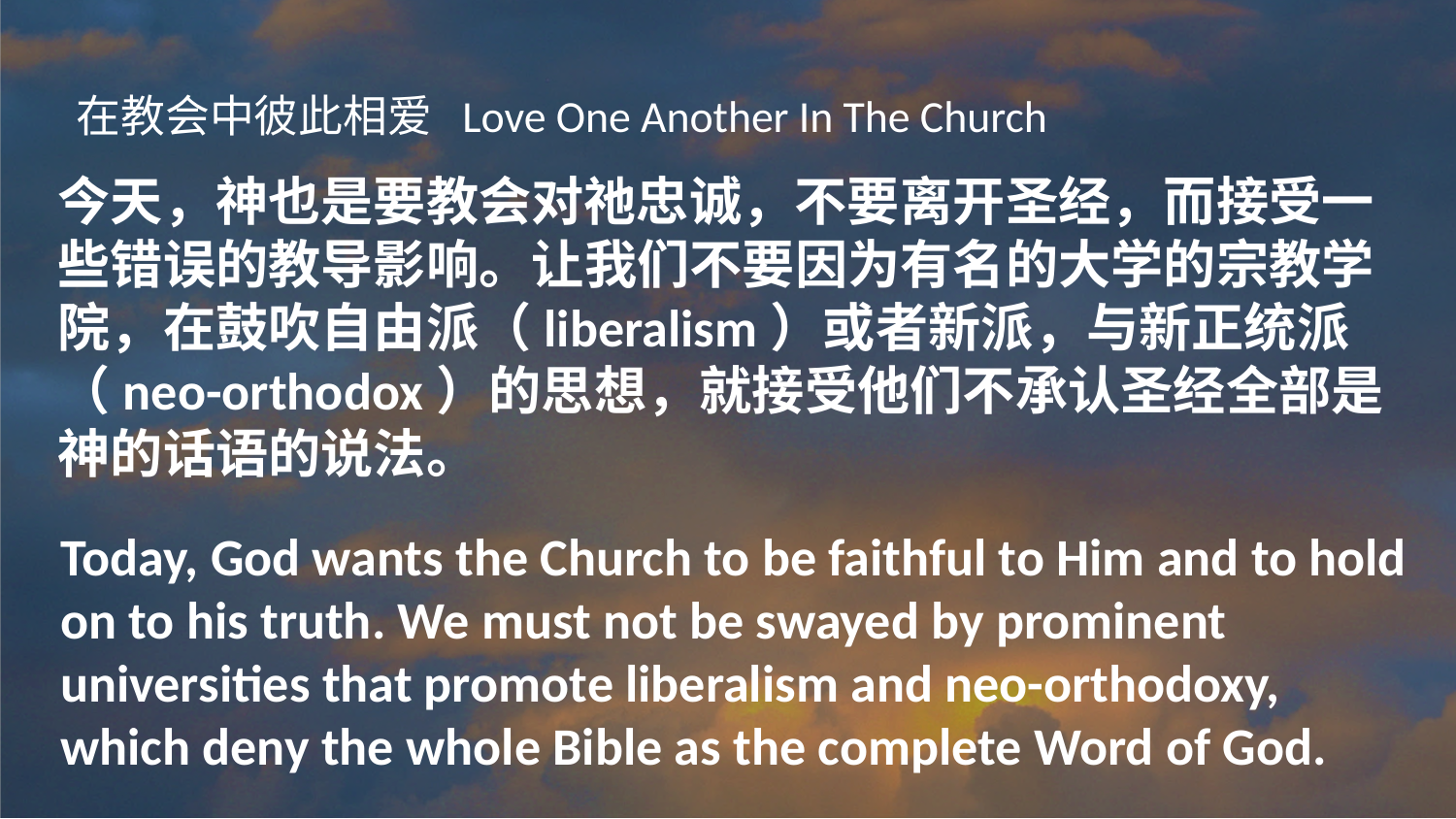

在教会中彼此相爱  Love One Another In The Church
今天，神也是要教会对祂忠诚，不要离开圣经，而接受一些错误的教导影响。让我们不要因为有名的大学的宗教学院，在鼓吹自由派（liberalism）或者新派，与新正统派（neo-orthodox）的思想，就接受他们不承认圣经全部是神的话语的说法。
Today, God wants the Church to be faithful to Him and to hold on to his truth. We must not be swayed by prominent universities that promote liberalism and neo-orthodoxy, which deny the whole Bible as the complete Word of God.